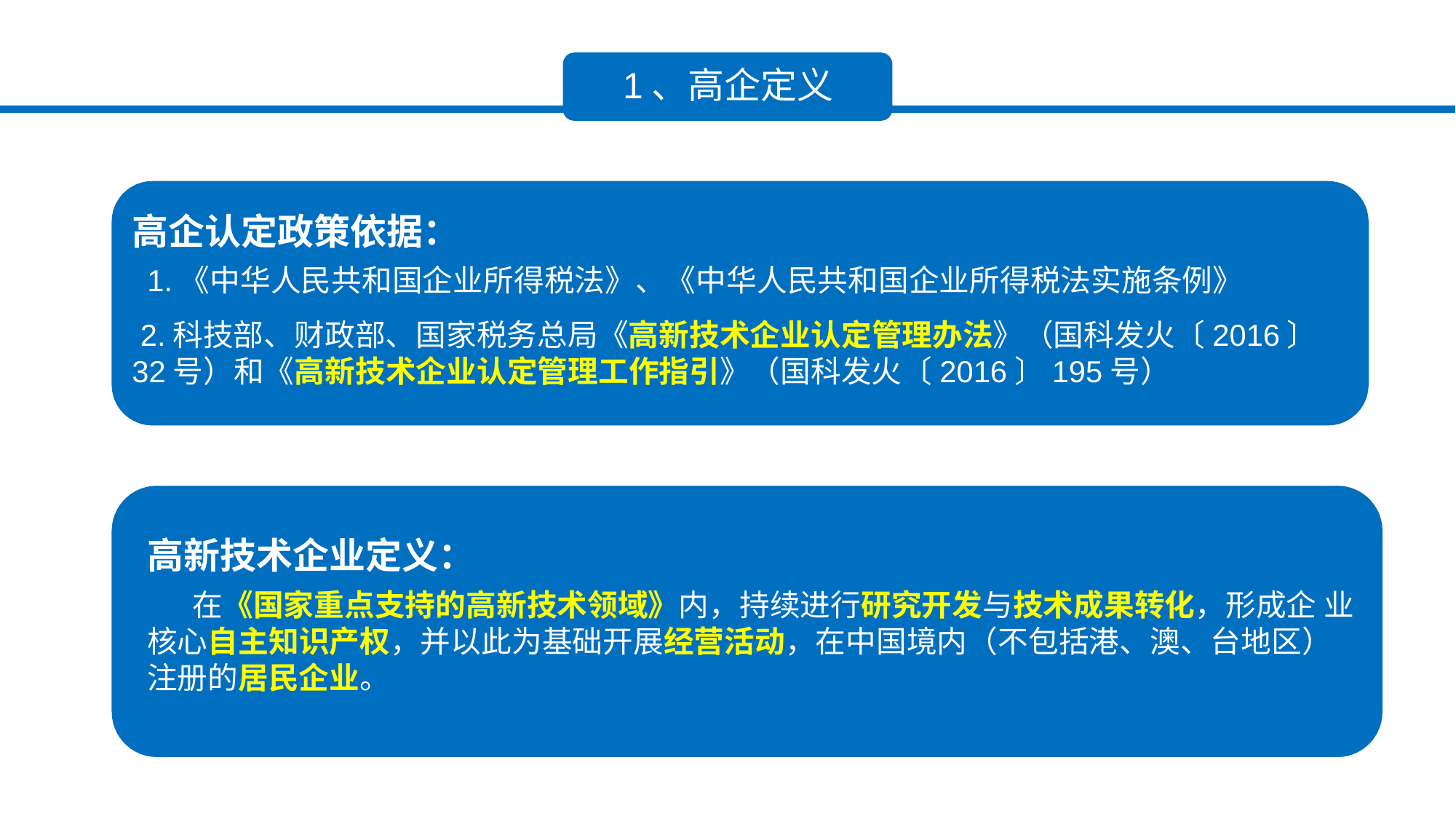

1、高企定义

高企认定政策依据：
1.《中华人民共和国企业所得税法》、《中华人民共和国企业所得税法实施条例》
 2.科技部、财政部、国家税务总局《高新技术企业认定管理办法》（国科发火〔2016〕  32号）和《高新技术企业认定管理工作指引》（国科发火〔2016〕195号）

高新技术企业定义：
在《国家重点支持的高新技术领域》内，持续进行研究开发与技术成果转化，形成企 业核心自主知识产权，并以此为基础开展经营活动，在中国境内（不包括港、澳、台地区） 注册的居民企业。